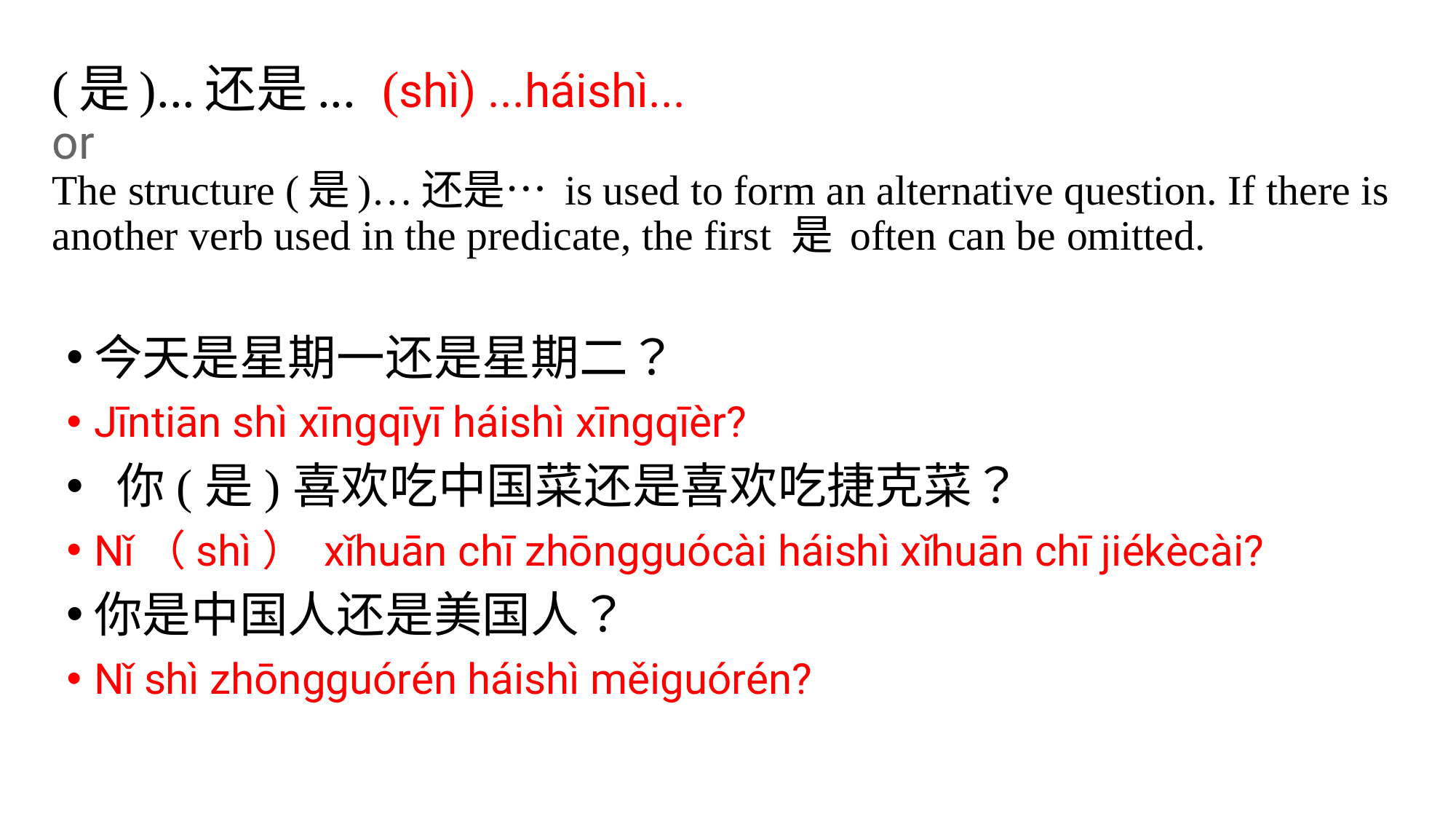

# (是)...还是...  (shì) ...háishì... or The structure (是)…还是… is used to form an alternative question. If there is another verb used in the predicate, the first 是 often can be omitted.
今天是星期一还是星期二？
Jīntiān shì xīngqīyī háishì xīngqīèr?
 你(是)喜欢吃中国菜还是喜欢吃捷克菜？
Nǐ（shì） xǐhuān chī zhōngguócài háishì xǐhuān chī jiékècài?
你是中国人还是美国人？
Nǐ shì zhōngguórén háishì měiguórén?